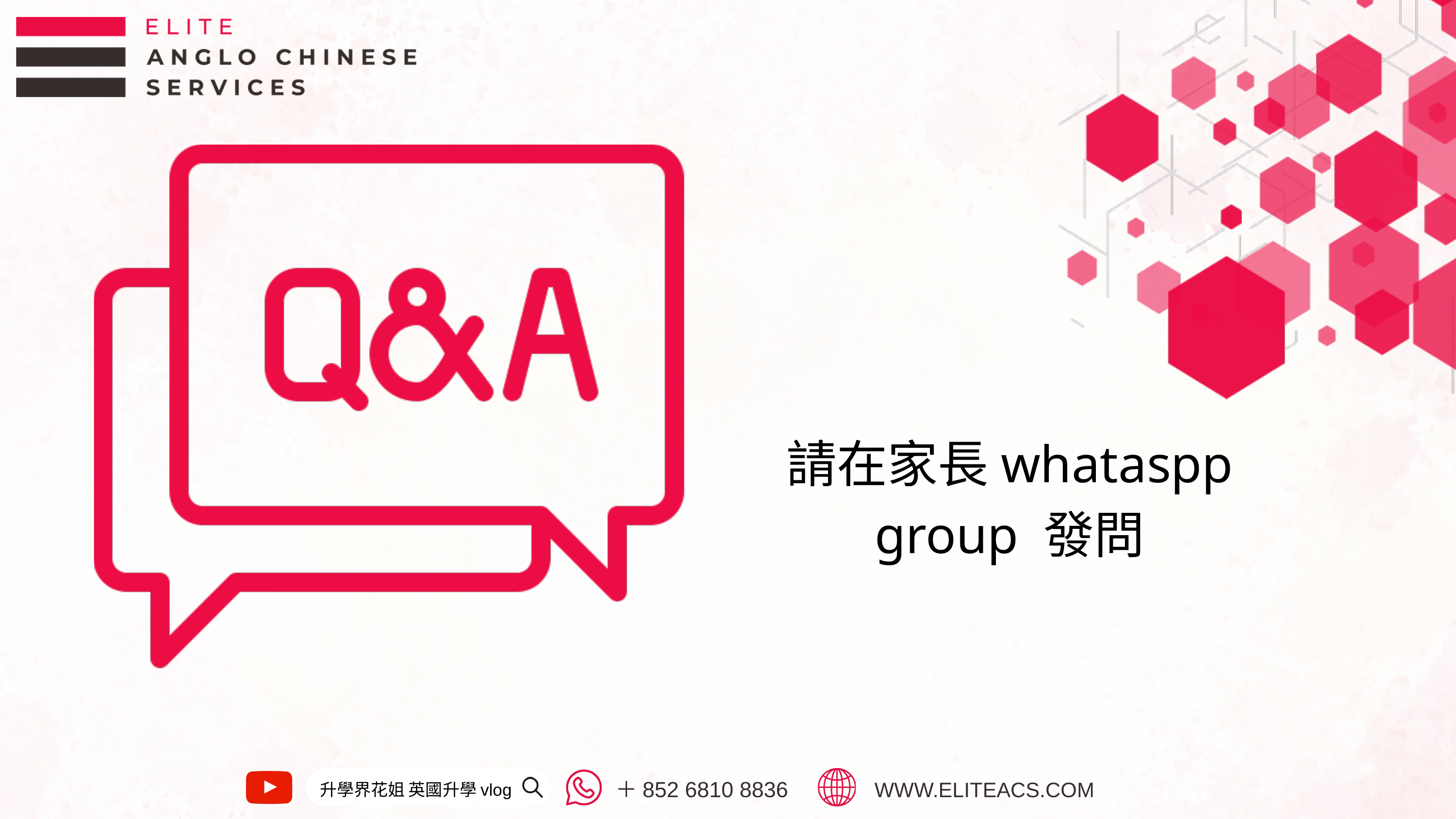

請在家長whataspp group 發問

升學界花姐 英國升學vlog

WWW.ELITEACS.COM

＋852 6810 8836